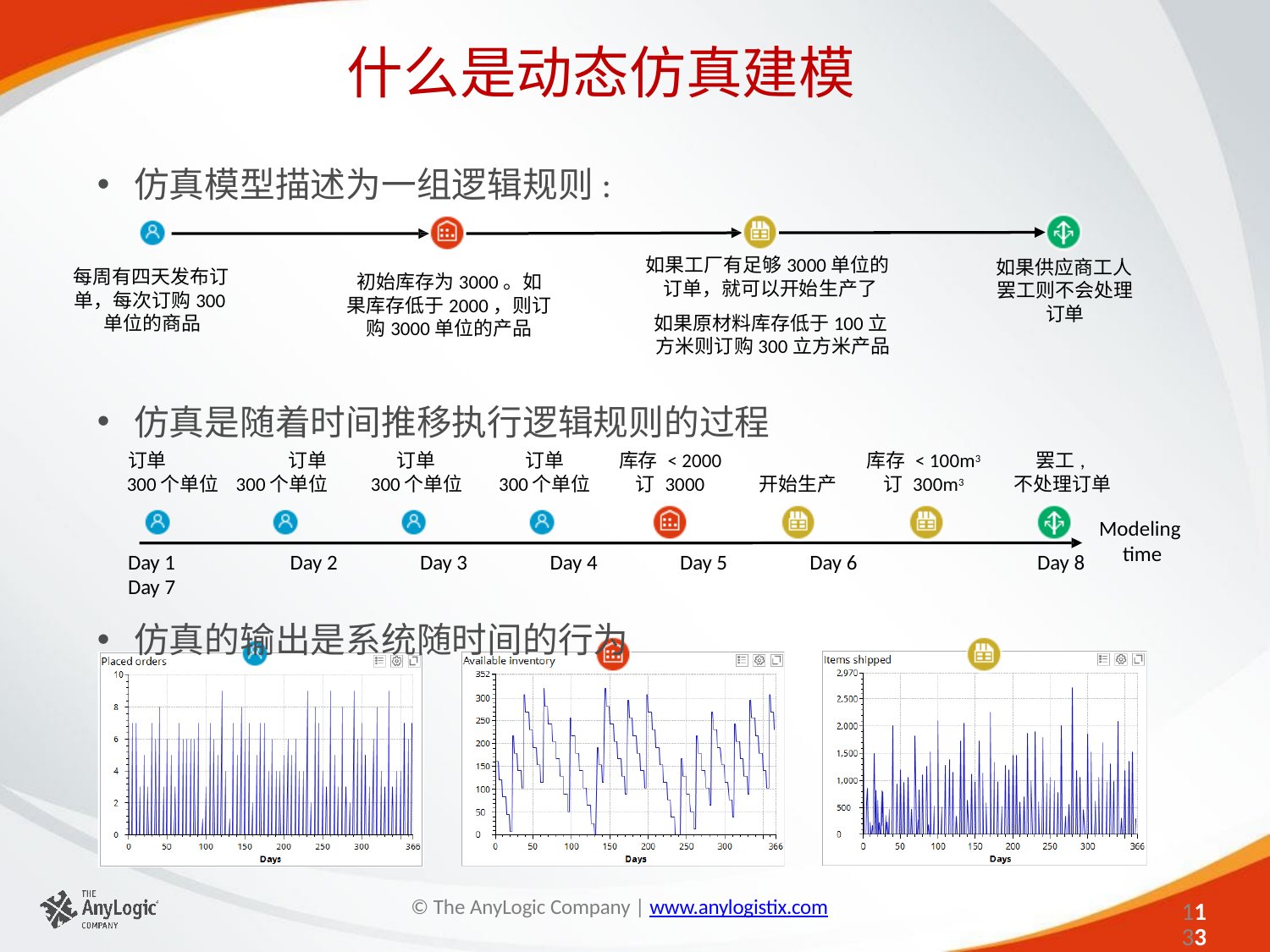

# 什么是动态仿真建模
仿真模型描述为一组逻辑规则:

如果工厂有足够3000单位的订单，就可以开始生产了
如果原材料库存低于100立方米则订购300立方米产品
如果供应商工人罢工则不会处理订单
每周有四天发布订单，每次订购300单位的商品
初始库存为3000。如果库存低于2000，则订购3000单位的产品
仿真是随着时间推移执行逻辑规则的过程
| 订单 | 订单 | 订单 | 订单 | 库存 < 2000 |  | 库存 < 100m3 | 罢工, |
| --- | --- | --- | --- | --- | --- | --- | --- |
| 300个单位 | 300个单位 | 300个单位 | 300个单位 | 订 3000 | 开始生产 | 订 300m3 | 不处理订单 |

Modeling
time
Day 1	Day 2	Day 3	Day 4	Day 5	Day 6	Day 7
仿真的输出是系统随时间的行为

Day 8

© The AnyLogic Company | www.anylogistix.com
1133